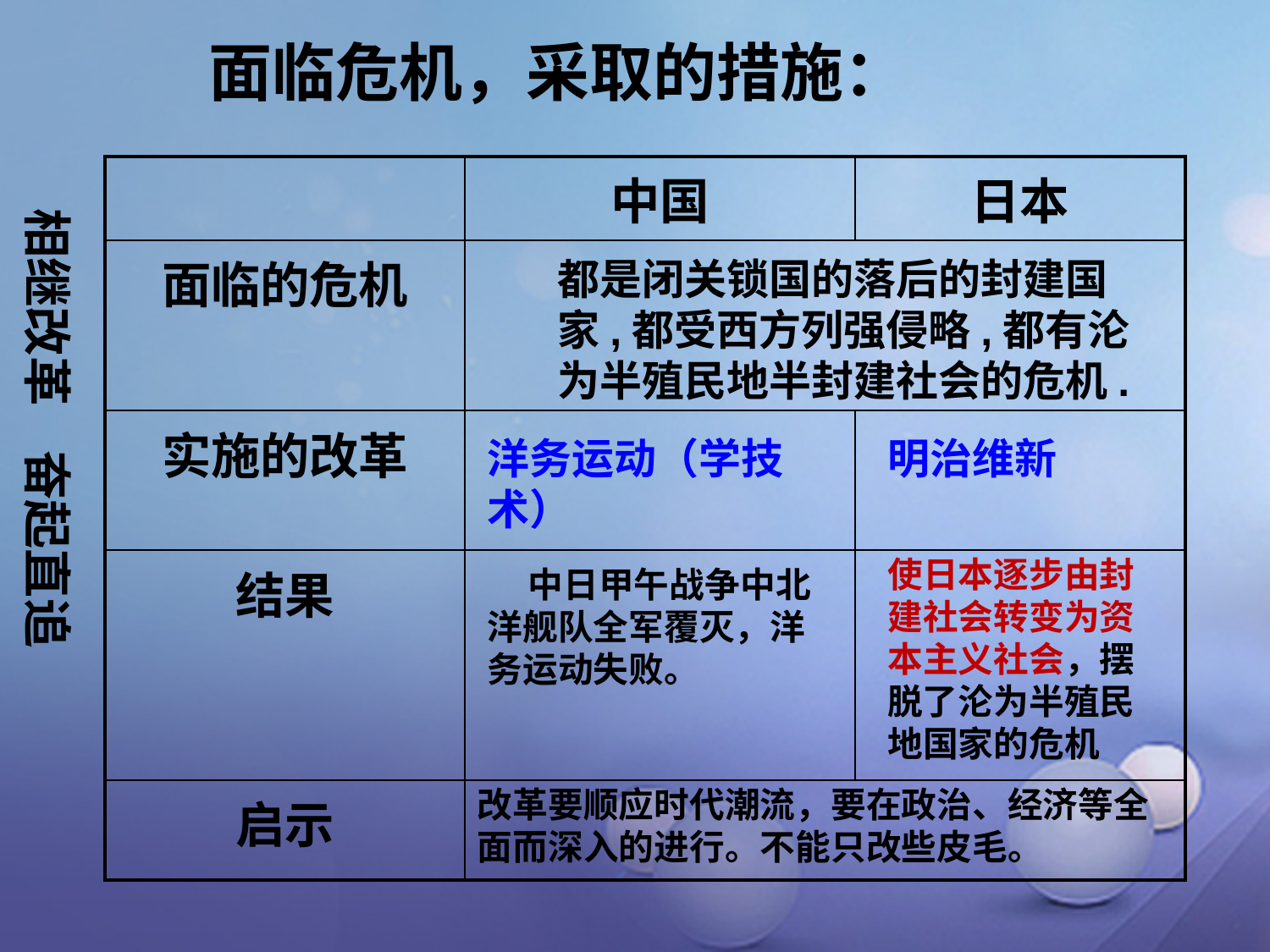

面临危机，采取的措施：
|  | 中国 | 日本 |
| --- | --- | --- |
| 面临的危机 |  |  |
| 实施的改革 |  |  |
| 结果 |  |  |
| 启示 |  |  |
相继改革    奋起直追
都是闭关锁国的落后的封建国家,都受西方列强侵略,都有沦为半殖民地半封建社会的危机.

洋务运动（学技术）

明治维新
使日本逐步由封建社会转变为资本主义社会，摆脱了沦为半殖民地国家的危机

    中日甲午战争中北洋舰队全军覆灭，洋务运动失败。

改革要顺应时代潮流，要在政治、经济等全面而深入的进行。不能只改些皮毛。